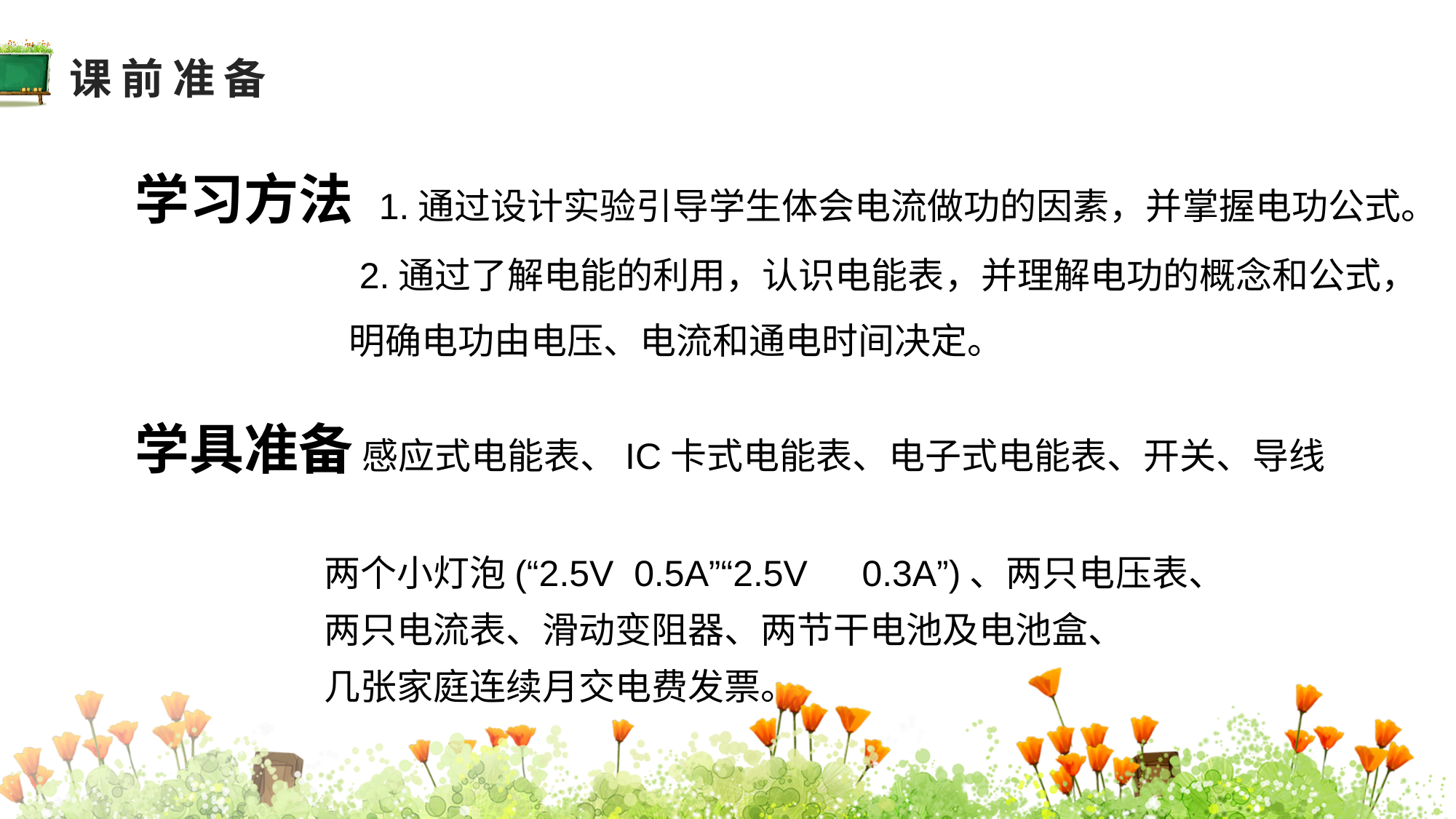

课前准备
学习方法 1.通过设计实验引导学生体会电流做功的因素，并掌握电功公式。
                      2.通过了解电能的利用，认识电能表，并理解电功的概念和公式，
                         明确电功由电压、电流和通电时间决定。
学具准备 感应式电能表、IC卡式电能表、电子式电能表、开关、导线
                      两个小灯泡(“2.5V  0.5A”“2.5V　0.3A”)、两只电压表、
                      两只电流表、滑动变阻器、两节干电池及电池盒、
                      几张家庭连续月交电费发票。